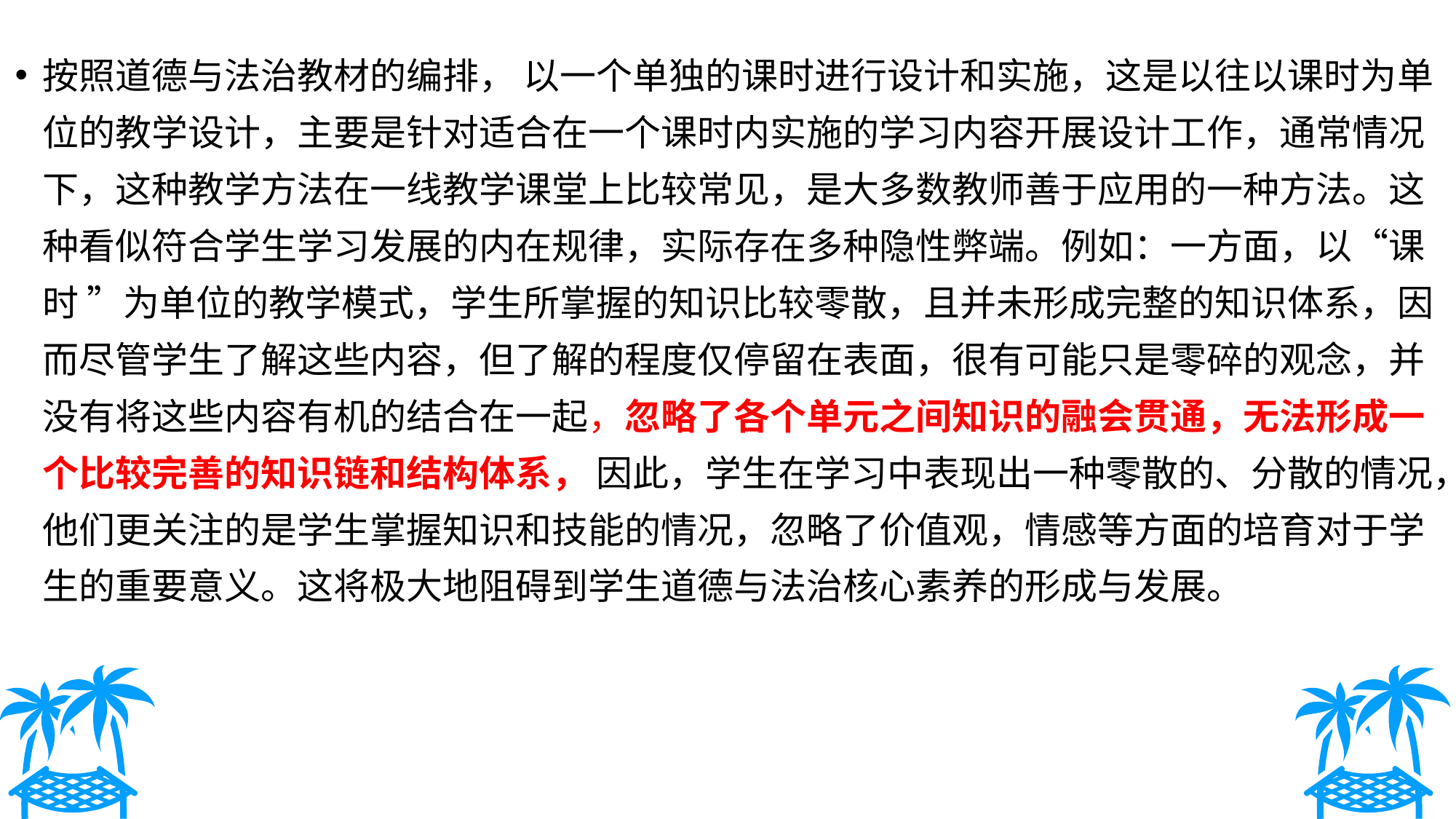

按照道德与法治教材的编排， 以一个单独的课时进行设计和实施，这是以往以课时为单位的教学设计，主要是针对适合在一个课时内实施的学习内容开展设计工作，通常情况下，这种教学方法在一线教学课堂上比较常见，是大多数教师善于应用的一种方法。这种看似符合学生学习发展的内在规律，实际存在多种隐性弊端。例如：一方面，以“课时 ”为单位的教学模式，学生所掌握的知识比较零散，且并未形成完整的知识体系，因而尽管学生了解这些内容，但了解的程度仅停留在表面，很有可能只是零碎的观念，并没有将这些内容有机的结合在一起，忽略了各个单元之间知识的融会贯通，无法形成一个比较完善的知识链和结构体系， 因此，学生在学习中表现出一种零散的、分散的情况，他们更关注的是学生掌握知识和技能的情况，忽略了价值观，情感等方面的培育对于学生的重要意义。这将极大地阻碍到学生道德与法治核心素养的形成与发展。